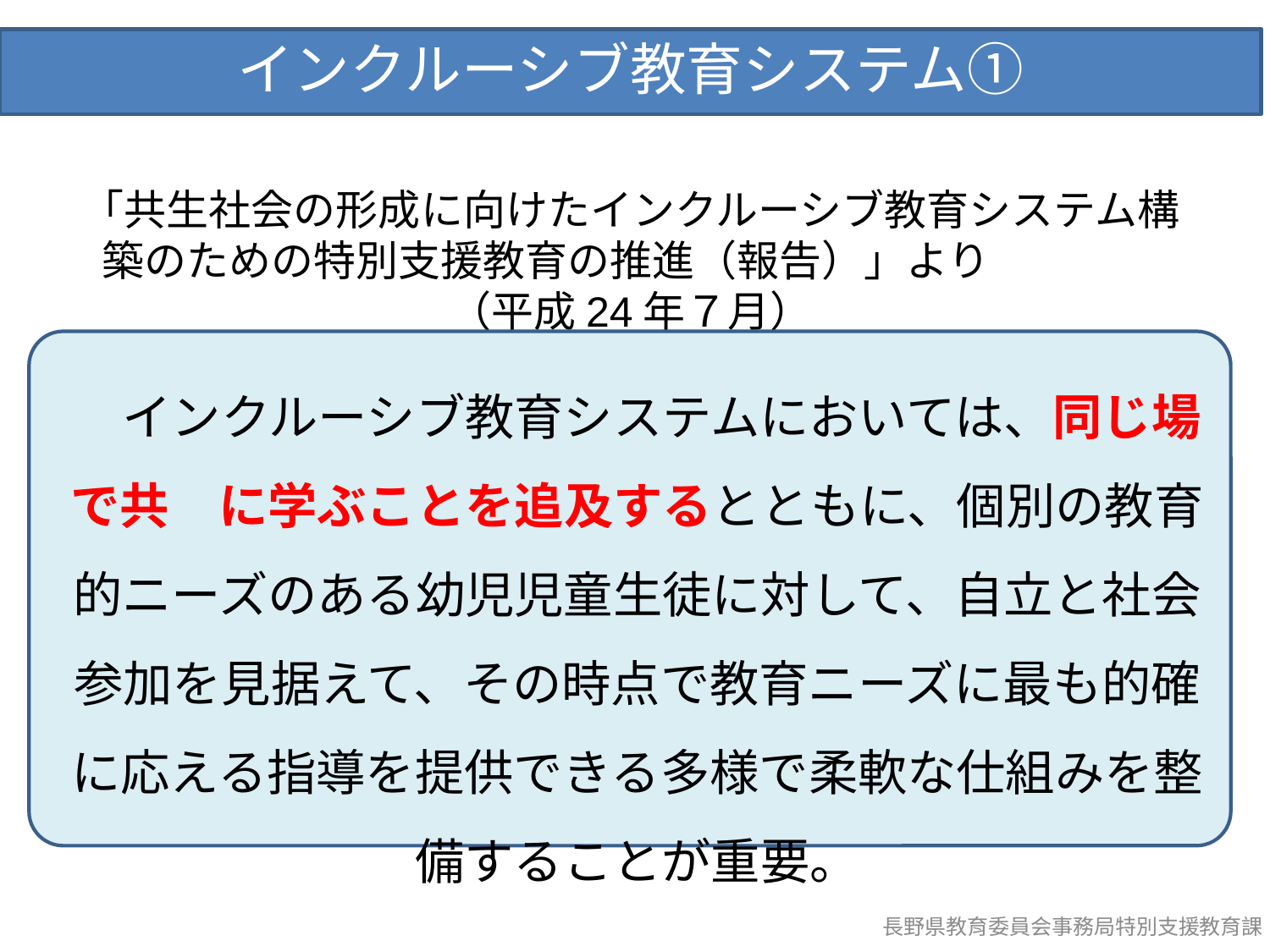

インクルーシブ教育システム①

「共生社会の形成に向けたインクルーシブ教育システム構築のための特別支援教育の推進（報告）」より　　　　（平成24年７月）

　インクルーシブ教育システムにおいては、同じ場で共　に学ぶことを追及するとともに、個別の教育的ニーズのある幼児児童生徒に対して、自立と社会参加を見据えて、その時点で教育ニーズに最も的確に応える指導を提供できる多様で柔軟な仕組みを整備することが重要。
長野県教育委員会事務局特別支援教育課